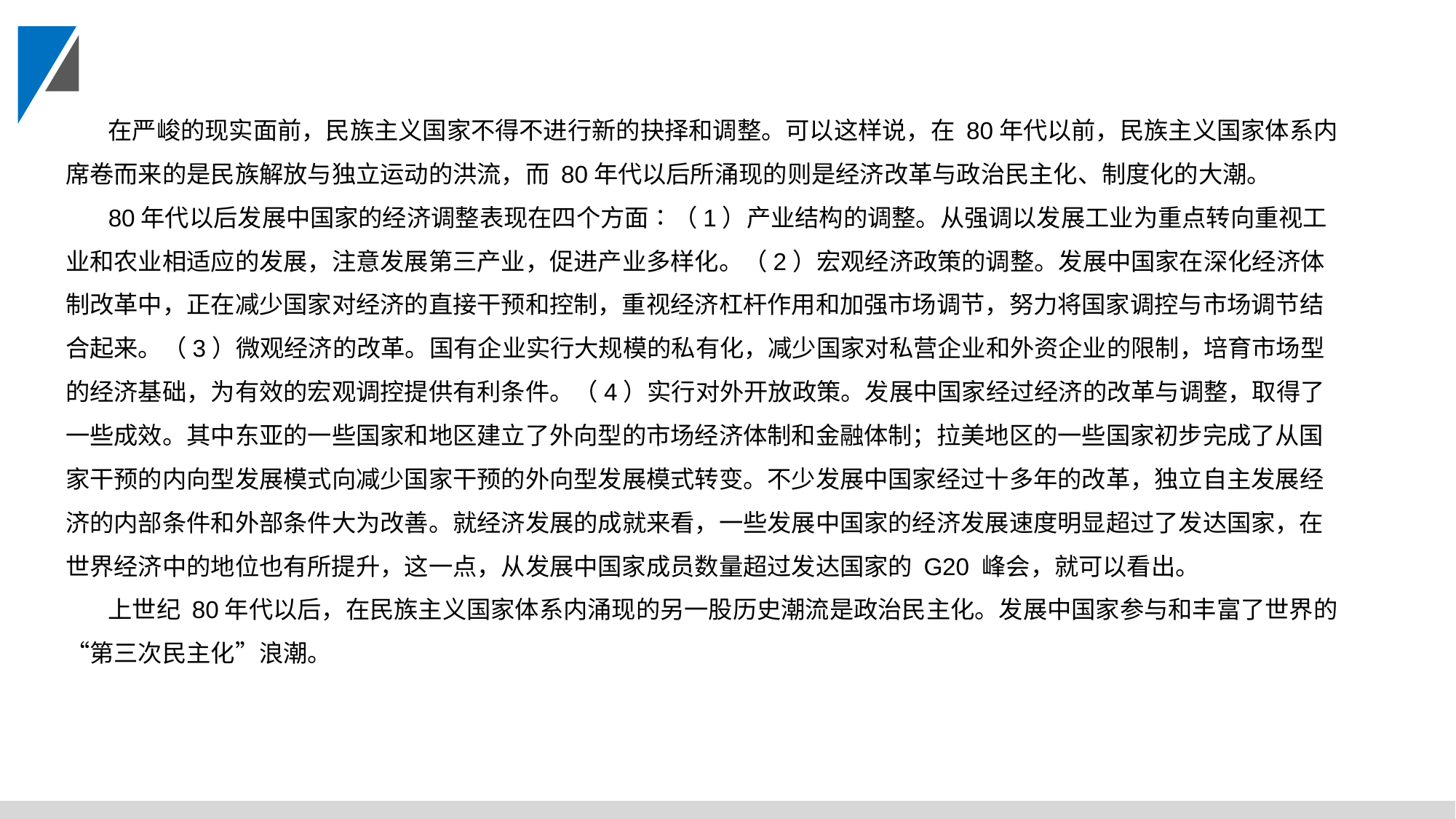

在严峻的现实面前，民族主义国家不得不进行新的抉择和调整。可以这样说，在 80年代以前，民族主义国家体系内席卷而来的是民族解放与独立运动的洪流，而 80年代以后所涌现的则是经济改革与政治民主化、制度化的大潮。
80年代以后发展中国家的经济调整表现在四个方面∶（1）产业结构的调整。从强调以发展工业为重点转向重视工业和农业相适应的发展，注意发展第三产业，促进产业多样化。（2）宏观经济政策的调整。发展中国家在深化经济体制改革中，正在减少国家对经济的直接干预和控制，重视经济杠杆作用和加强市场调节，努力将国家调控与市场调节结合起来。（3）微观经济的改革。国有企业实行大规模的私有化，减少国家对私营企业和外资企业的限制，培育市场型的经济基础，为有效的宏观调控提供有利条件。（4）实行对外开放政策。发展中国家经过经济的改革与调整，取得了一些成效。其中东亚的一些国家和地区建立了外向型的市场经济体制和金融体制；拉美地区的一些国家初步完成了从国家干预的内向型发展模式向减少国家干预的外向型发展模式转变。不少发展中国家经过十多年的改革，独立自主发展经济的内部条件和外部条件大为改善。就经济发展的成就来看，一些发展中国家的经济发展速度明显超过了发达国家，在世界经济中的地位也有所提升，这一点，从发展中国家成员数量超过发达国家的 G20 峰会，就可以看出。
上世纪 80年代以后，在民族主义国家体系内涌现的另一股历史潮流是政治民主化。发展中国家参与和丰富了世界的“第三次民主化”浪潮。